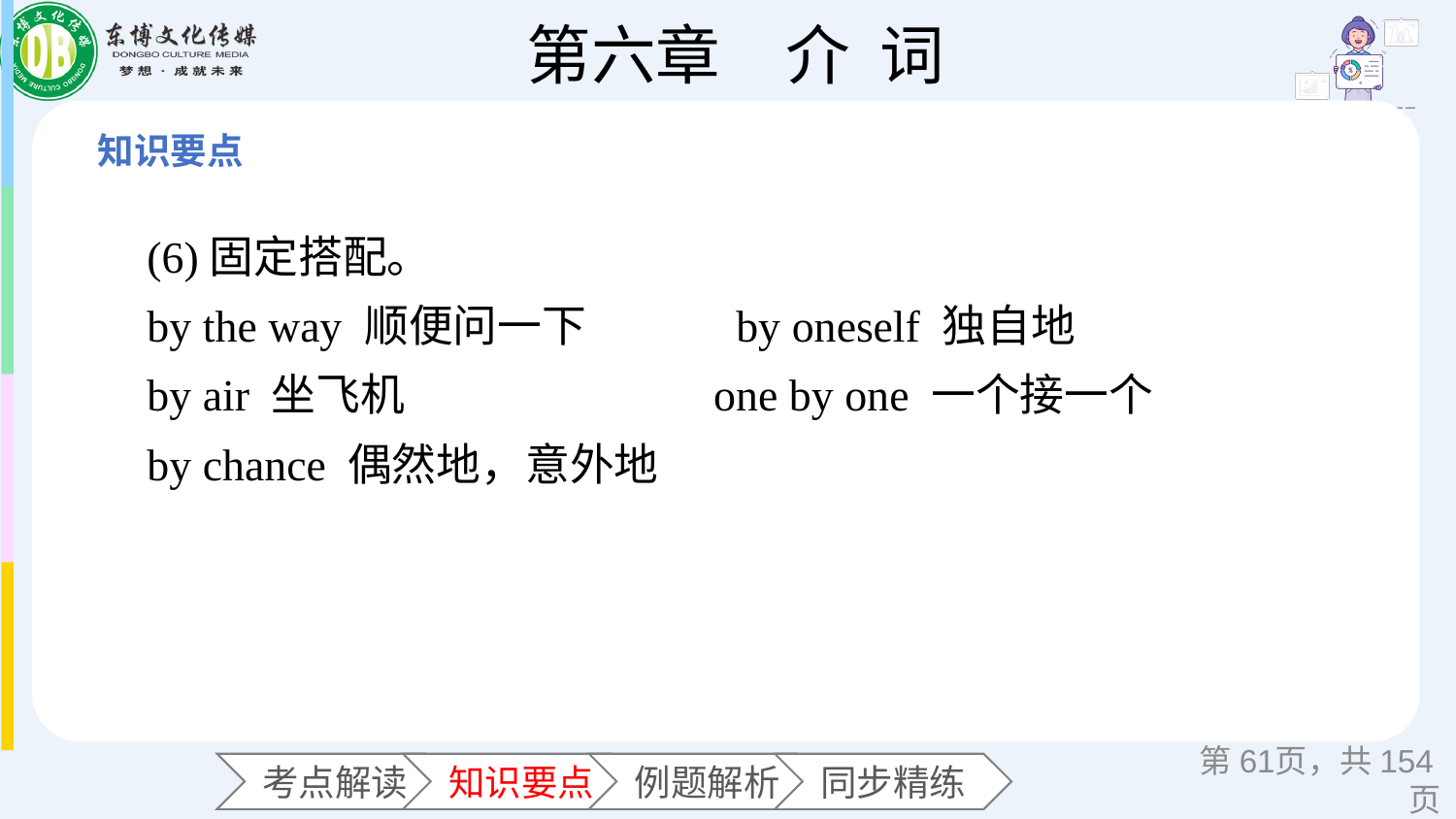

(6)固定搭配。
by the way 顺便问一下              by oneself 独自地
by air 坐飞机                              one by one 一个接一个
by chance 偶然地，意外地
第61页，共154页